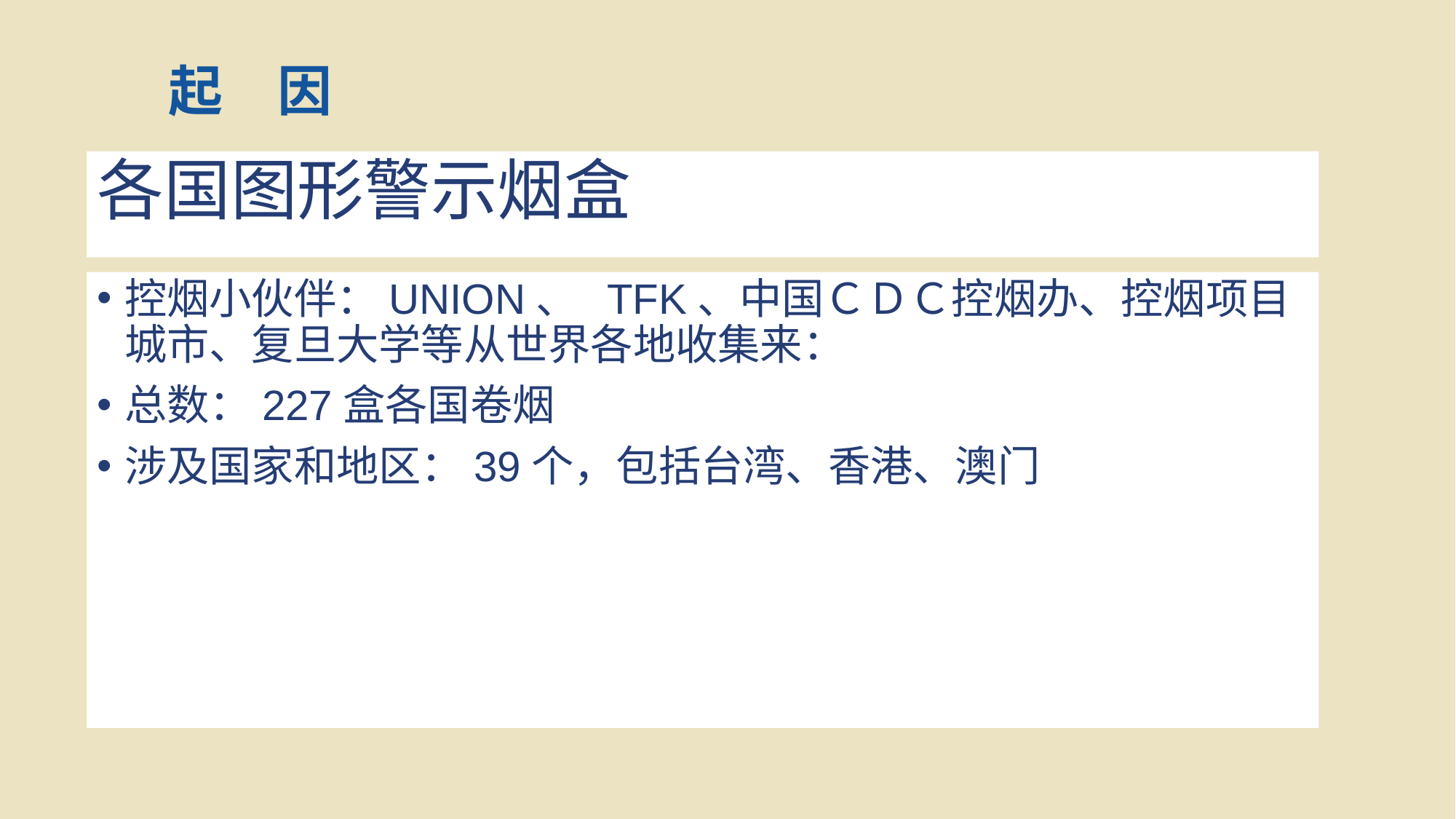

起　因
各国图形警示烟盒
控烟小伙伴：UNION、  TFK、中国ＣＤＣ控烟办、控烟项目城市、复旦大学等从世界各地收集来：
总数：227盒各国卷烟
涉及国家和地区：39个，包括台湾、香港、澳门